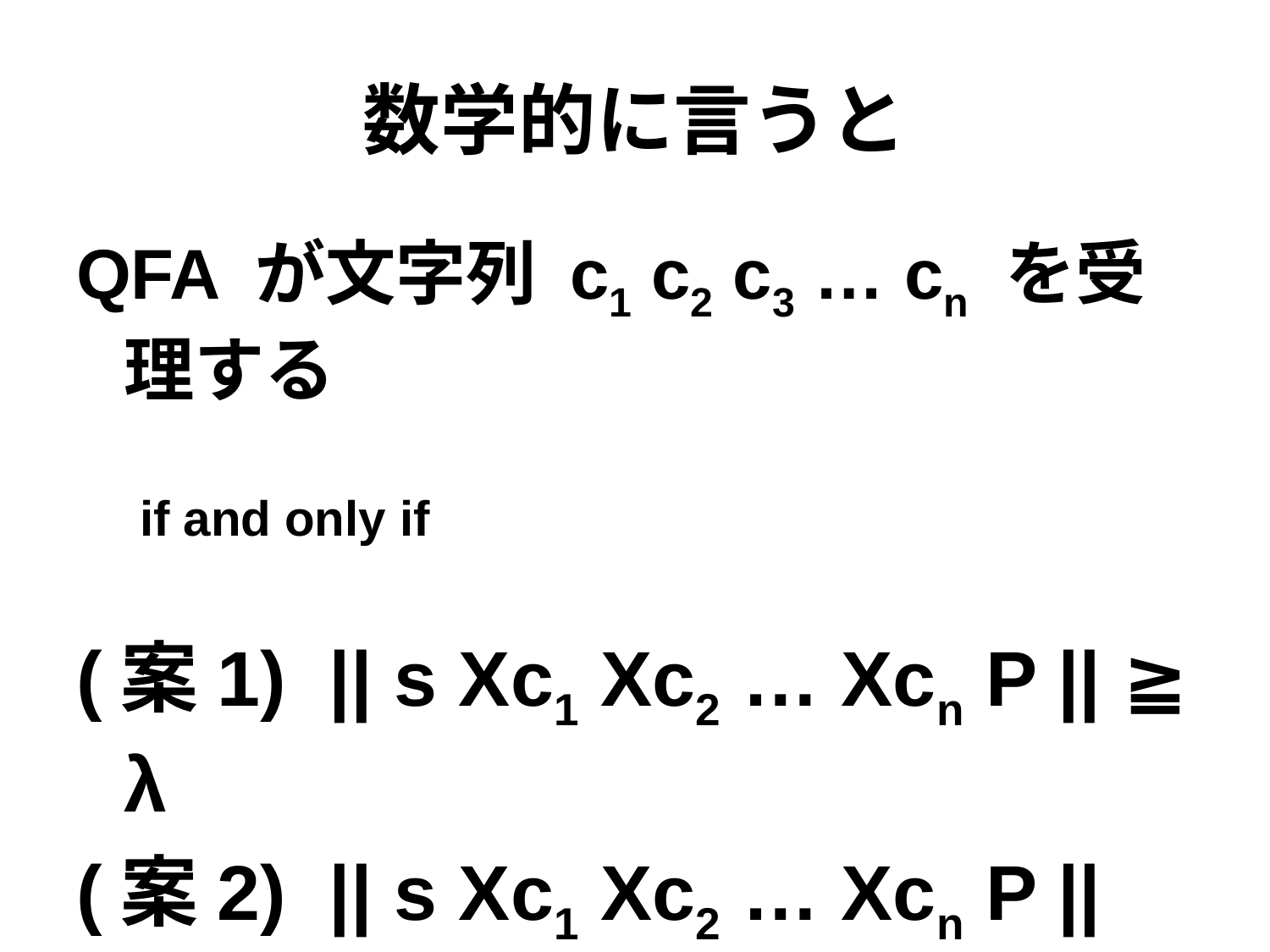

# 数学的に言うと
QFA が文字列 c1 c2 c3 … cn を受理する

if and only if

(案1)  || s Xc1 Xc2 … Xcn P || ≧ λ
(案2)  || s Xc1 Xc2 … Xcn P || ＞ λ
	※ ||v|| = ベクトルの長さ